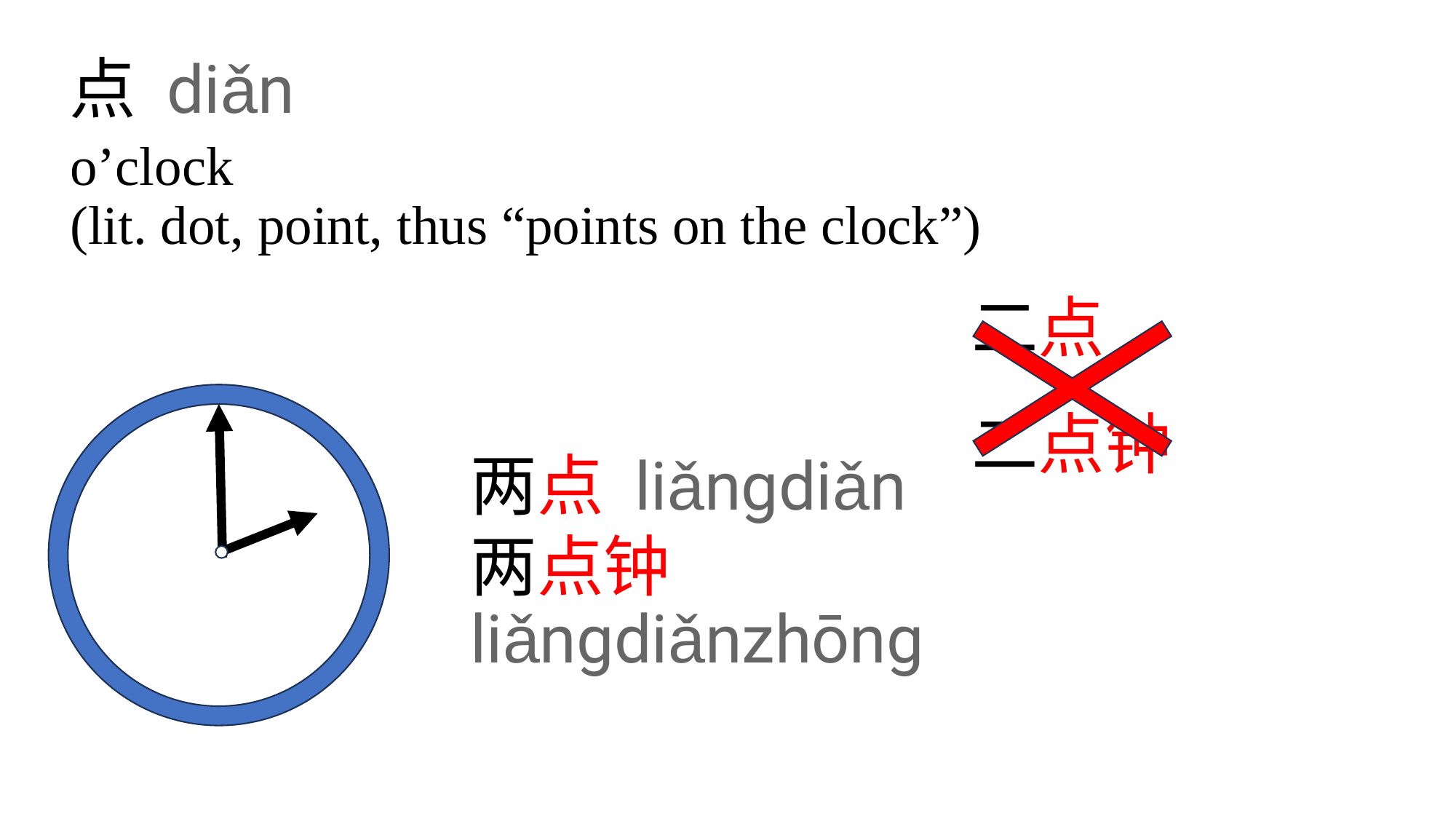

点 diǎn
o’clock
(lit. dot, point, thus “points on the clock”)
二点

二点钟

两点 liǎngdiǎn
两点钟 liǎngdiǎnzhōng